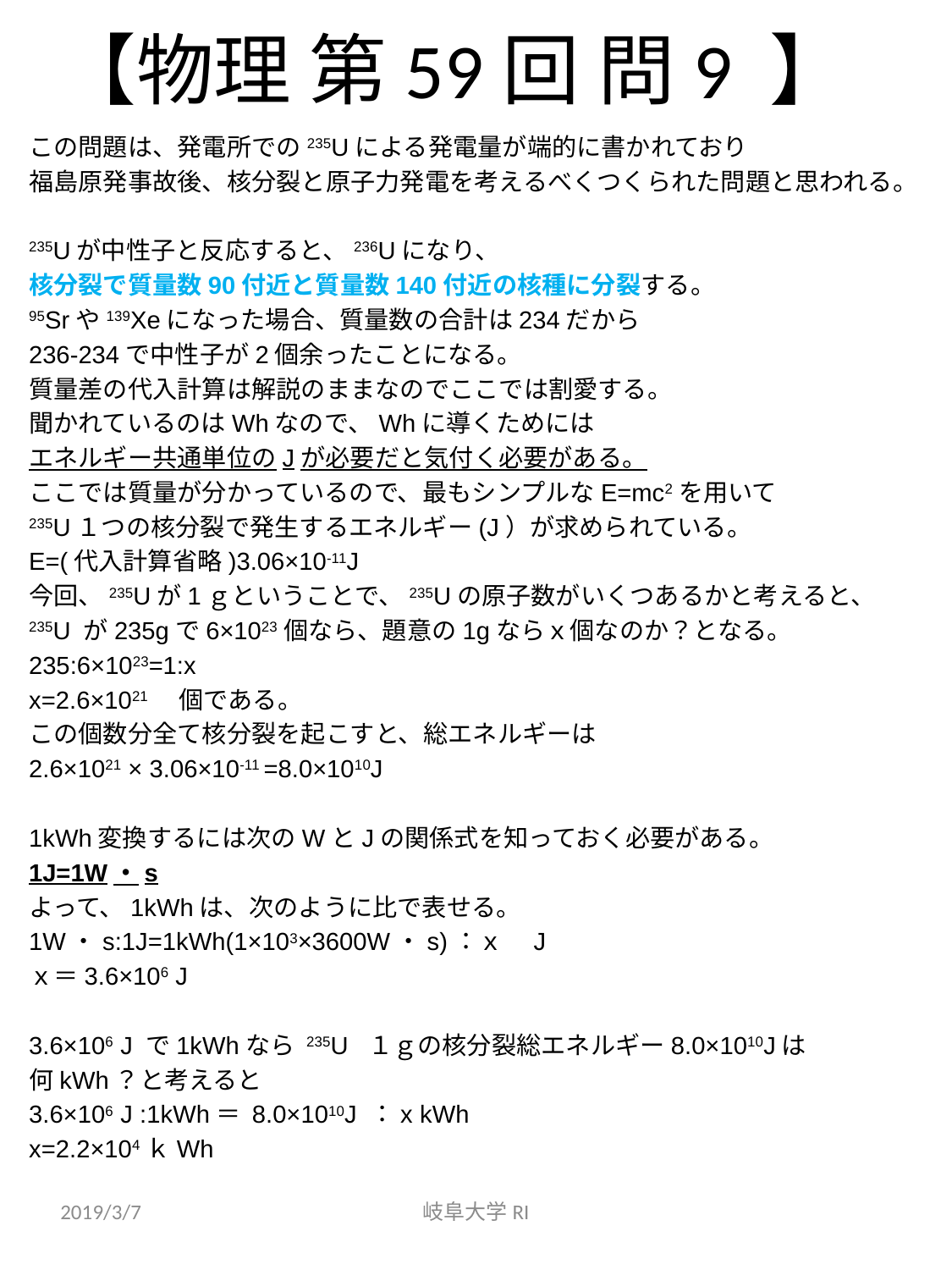

# 【物理 第59回 問9 】
この問題は、発電所での235Uによる発電量が端的に書かれており
福島原発事故後、核分裂と原子力発電を考えるべくつくられた問題と思われる。

235Uが中性子と反応すると、236Uになり、
核分裂で質量数90付近と質量数140付近の核種に分裂する。
95Srや139Xeになった場合、質量数の合計は234だから
236-234で中性子が2個余ったことになる。
質量差の代入計算は解説のままなのでここでは割愛する。
聞かれているのはWhなので、Whに導くためには
エネルギー共通単位のJが必要だと気付く必要がある。
ここでは質量が分かっているので、最もシンプルなE=mc2を用いて
235U１つの核分裂で発生するエネルギー(J）が求められている。
E=(代入計算省略)3.06×10-11J
今回、235Uが1ｇということで、235Uの原子数がいくつあるかと考えると、
235U が235gで6×1023個なら、題意の1gならｘ個なのか？となる。
235:6×1023=1:x
x=2.6×1021　個である。
この個数分全て核分裂を起こすと、総エネルギーは
2.6×1021 × 3.06×10-11 =8.0×1010J

1kWh変換するには次のWとJの関係式を知っておく必要がある。
1J=1W・s
よって、1kWhは、次のように比で表せる。
1W・s:1J=1kWh(1×103×3600W・s)：ｘ　J
ｘ＝3.6×106 J

3.6×106 J で1kWhなら 235U  １ｇの核分裂総エネルギー8.0×1010Jは
何kWh？と考えると
3.6×106 J :1kWh＝ 8.0×1010J ：x kWh
x=2.2×104ｋWh
2019/3/7
岐阜大学RI